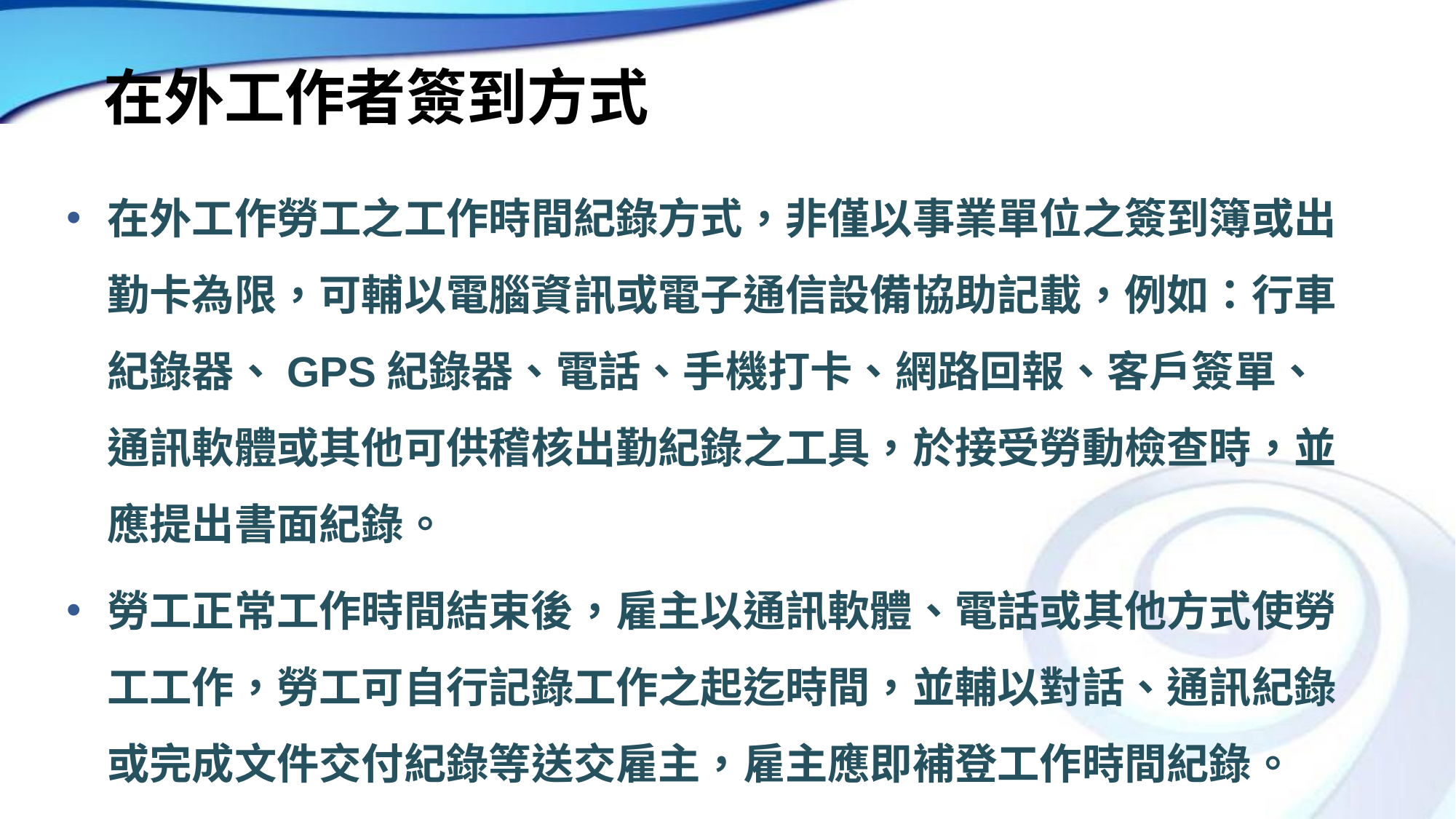

# 在外工作者簽到方式
在外工作勞工之工作時間紀錄方式，非僅以事業單位之簽到簿或出勤卡為限，可輔以電腦資訊或電子通信設備協助記載，例如：行車紀錄器、GPS紀錄器、電話、手機打卡、網路回報、客戶簽單、通訊軟體或其他可供稽核出勤紀錄之工具，於接受勞動檢查時，並應提出書面紀錄。
勞工正常工作時間結束後，雇主以通訊軟體、電話或其他方式使勞工工作，勞工可自行記錄工作之起迄時間，並輔以對話、通訊紀錄或完成文件交付紀錄等送交雇主，雇主應即補登工作時間紀錄。